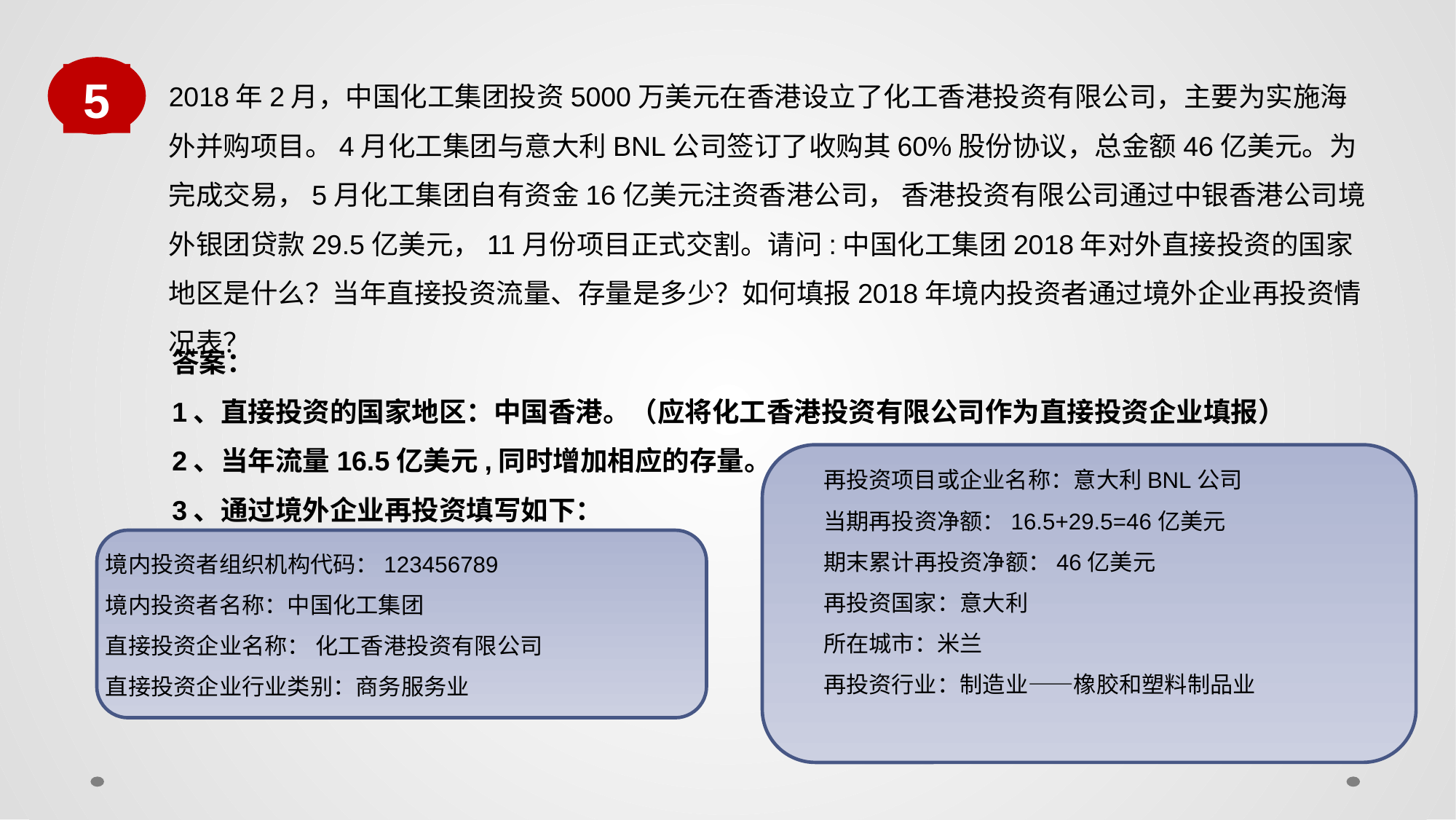

2018年2月，中国化工集团投资5000万美元在香港设立了化工香港投资有限公司，主要为实施海外并购项目。4月化工集团与意大利BNL公司签订了收购其60%股份协议，总金额46亿美元。为完成交易，5月化工集团自有资金16亿美元注资香港公司， 香港投资有限公司通过中银香港公司境外银团贷款29.5亿美元，11月份项目正式交割。请问:中国化工集团2018年对外直接投资的国家地区是什么？当年直接投资流量、存量是多少？如何填报2018年境内投资者通过境外企业再投资情况表？

5
答案：
1、直接投资的国家地区：中国香港。（应将化工香港投资有限公司作为直接投资企业填报）
2、当年流量16.5亿美元,同时增加相应的存量。
3、通过境外企业再投资填写如下：

再投资项目或企业名称：意大利BNL公司
当期再投资净额：16.5+29.5=46亿美元
期末累计再投资净额：46亿美元
再投资国家：意大利
所在城市：米兰
再投资行业：制造业——橡胶和塑料制品业
境内投资者组织机构代码：123456789
境内投资者名称：中国化工集团
直接投资企业名称： 化工香港投资有限公司
直接投资企业行业类别：商务服务业